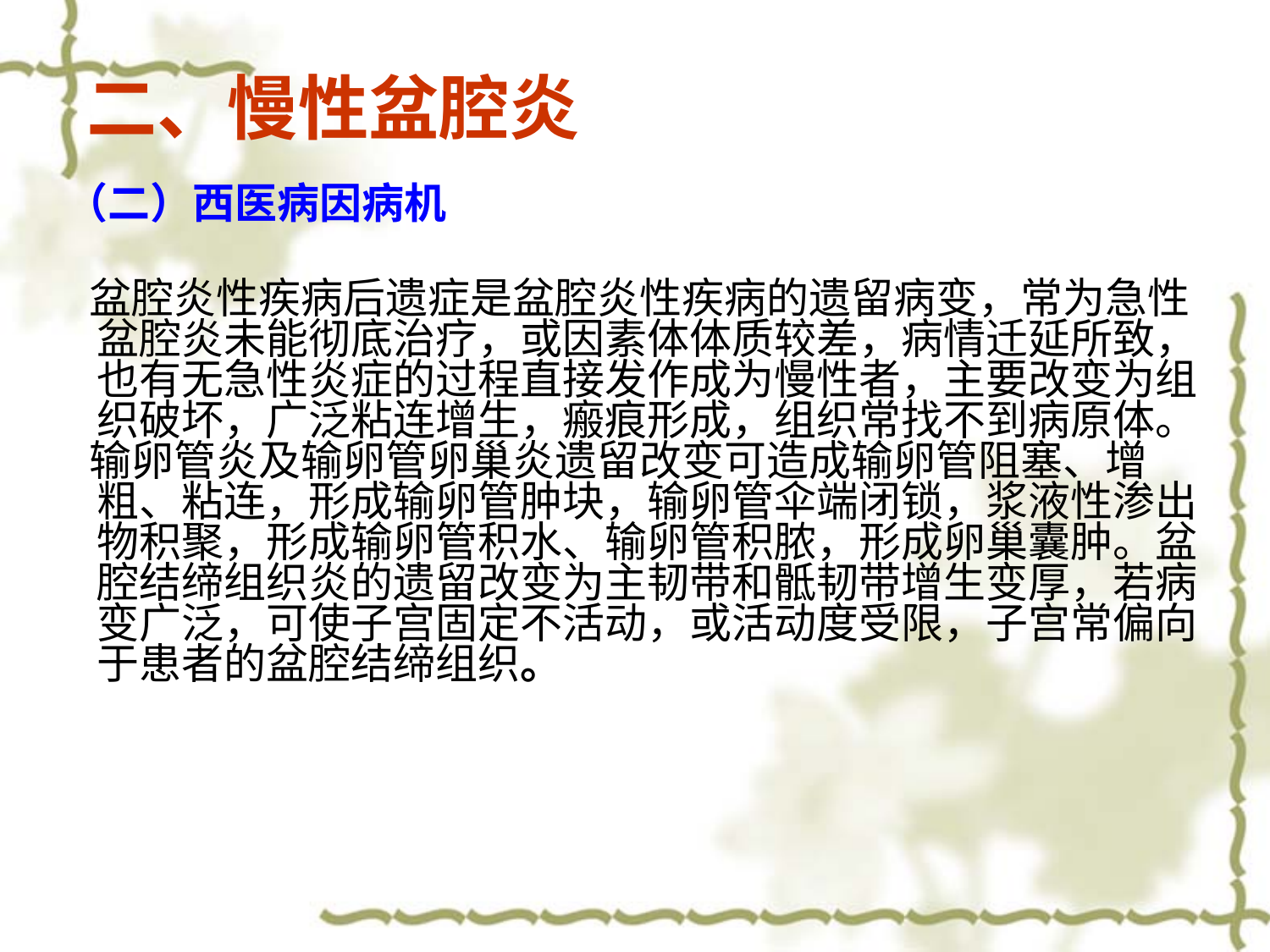

# 二、慢性盆腔炎
（二）西医病因病机
       盆腔炎性疾病后遗症是盆腔炎性疾病的遗留病变，常为急性盆腔炎未能彻底治疗，或因素体体质较差，病情迁延所致，也有无急性炎症的过程直接发作成为慢性者，主要改变为组织破坏，广泛粘连增生，瘢痕形成，组织常找不到病原体。
       输卵管炎及输卵管卵巢炎遗留改变可造成输卵管阻塞、增粗、粘连，形成输卵管肿块，输卵管伞端闭锁，浆液性渗出物积聚，形成输卵管积水、输卵管积脓，形成卵巢囊肿。盆腔结缔组织炎的遗留改变为主韧带和骶韧带增生变厚，若病变广泛，可使子宫固定不活动，或活动度受限，子宫常偏向于患者的盆腔结缔组织。